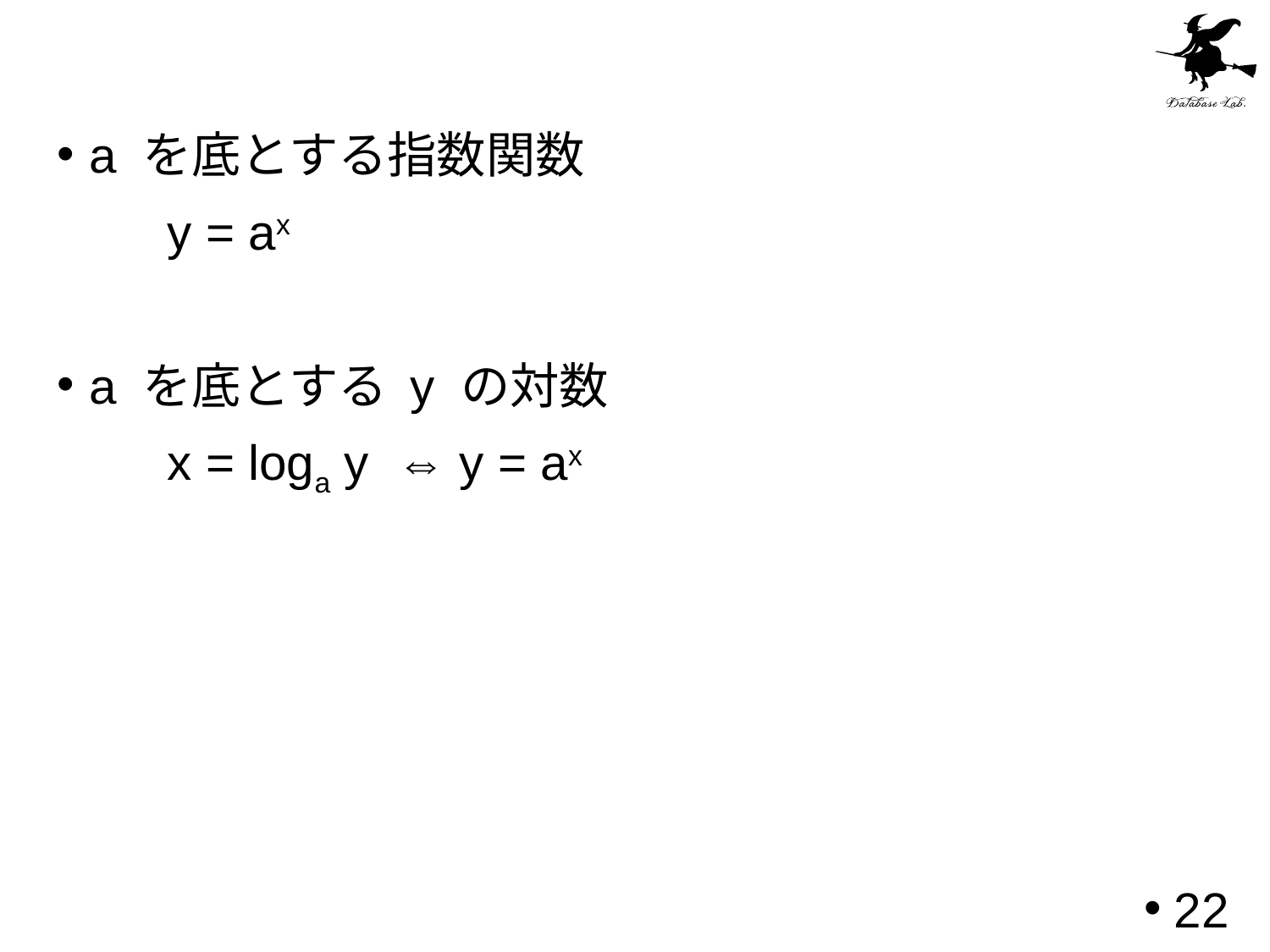

#
a を底とする指数関数
        y = ax

a を底とする y の対数
        x = loga y  ⇔ y = ax
22